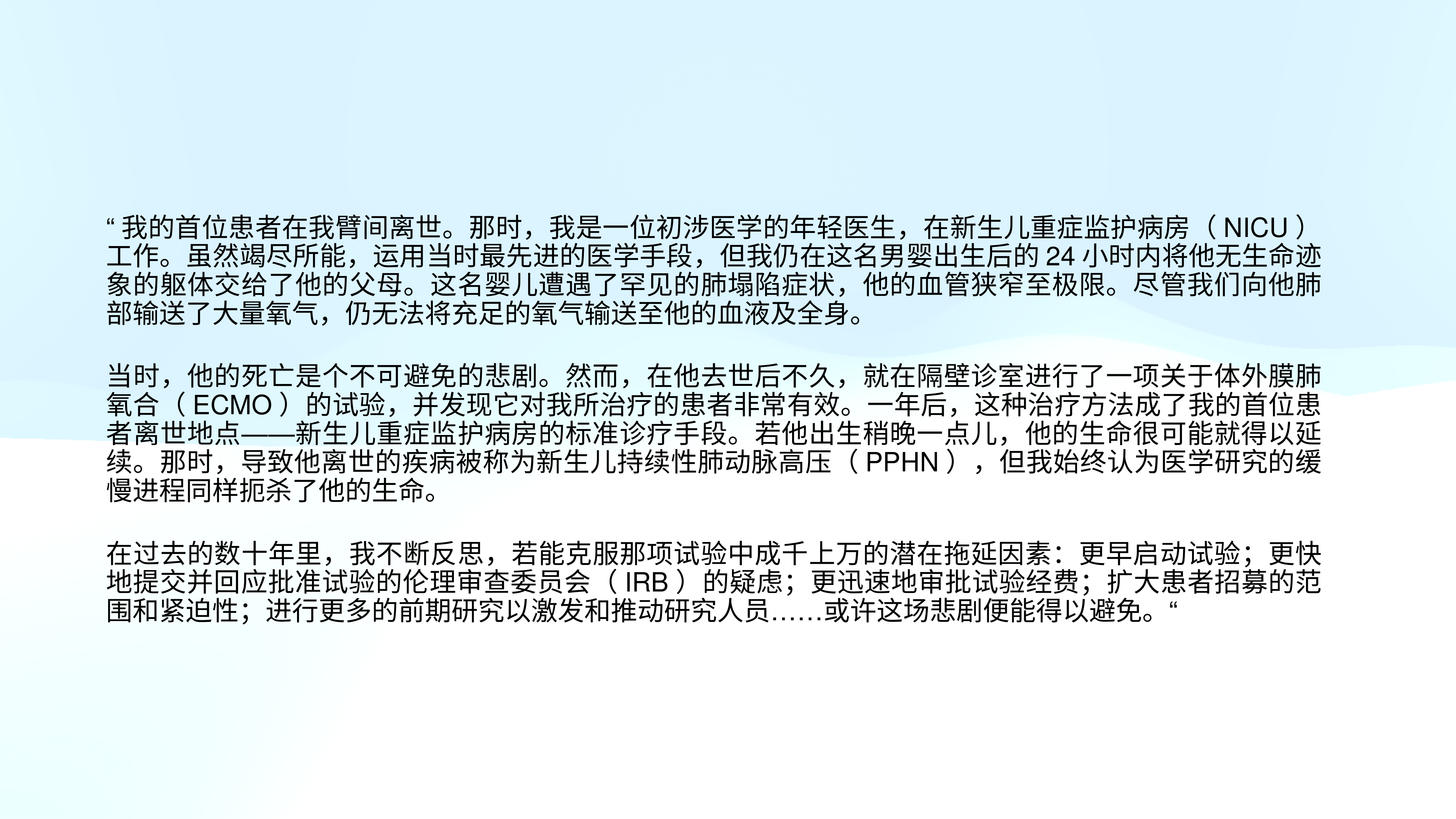

“我的首位患者在我臂间离世。那时，我是一位初涉医学的年轻医生，在新生儿重症监护病房（NICU）工作。虽然竭尽所能，运用当时最先进的医学手段，但我仍在这名男婴出生后的24小时内将他无生命迹象的躯体交给了他的父母。这名婴儿遭遇了罕见的肺塌陷症状，他的血管狭窄至极限。尽管我们向他肺部输送了大量氧气，仍无法将充足的氧气输送至他的血液及全身。
当时，他的死亡是个不可避免的悲剧。然而，在他去世后不久，就在隔壁诊室进行了一项关于体外膜肺氧合（ECMO）的试验，并发现它对我所治疗的患者非常有效。一年后，这种治疗方法成了我的首位患者离世地点——新生儿重症监护病房的标准诊疗手段。若他出生稍晚一点儿，他的生命很可能就得以延续。那时，导致他离世的疾病被称为新生儿持续性肺动脉高压（PPHN），但我始终认为医学研究的缓慢进程同样扼杀了他的生命。
在过去的数十年里，我不断反思，若能克服那项试验中成千上万的潜在拖延因素：更早启动试验；更快地提交并回应批准试验的伦理审查委员会（IRB）的疑虑；更迅速地审批试验经费；扩大患者招募的范围和紧迫性；进行更多的前期研究以激发和推动研究人员……或许这场悲剧便能得以避免。“